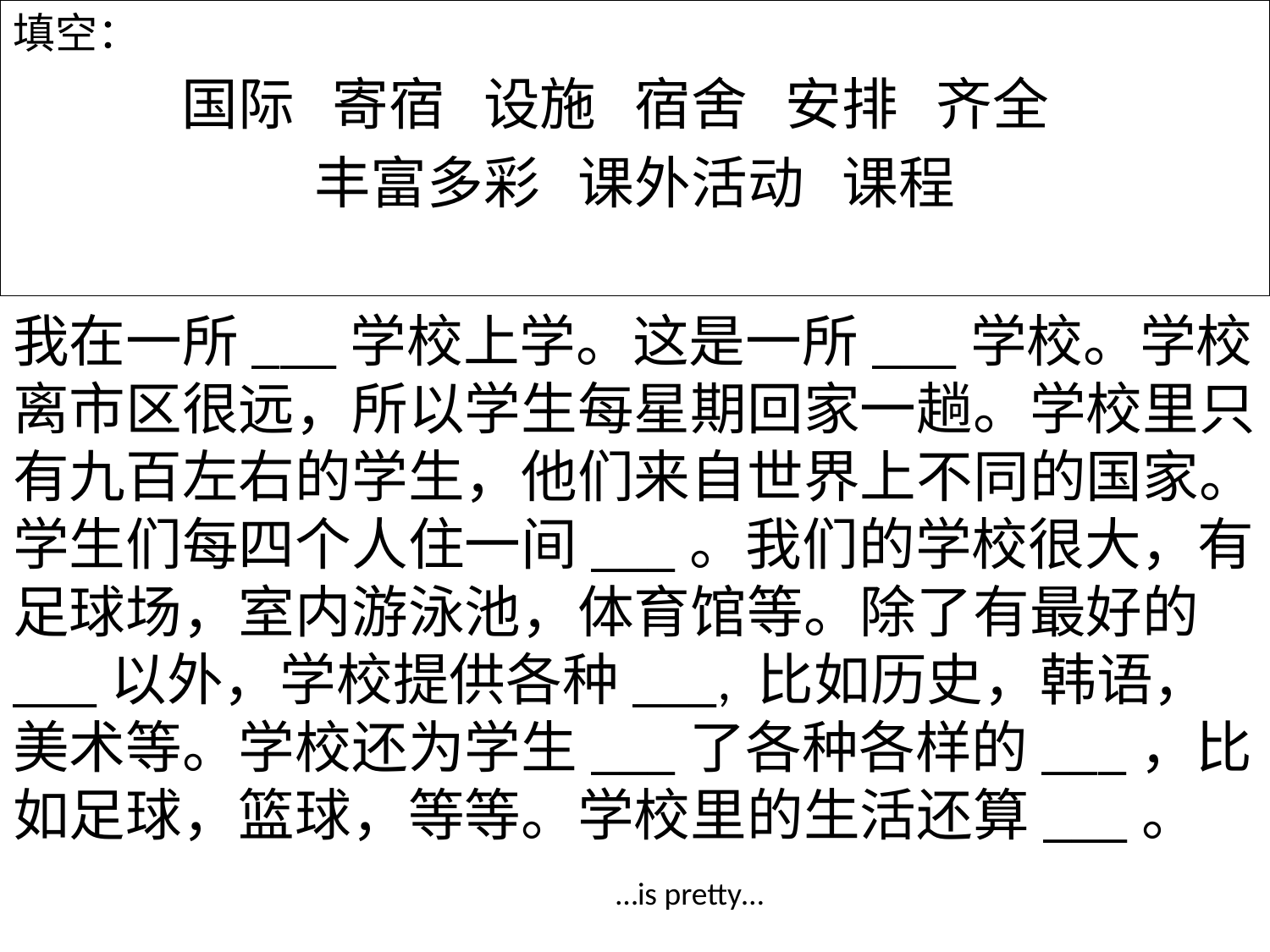

填空：
国际   寄宿   设施   宿舍   安排   齐全
丰富多彩   课外活动   课程

我在一所___学校上学。这是一所___学校。学校离市区很远，所以学生每星期回家一趟。学校里只有九百左右的学生，他们来自世界上不同的国家。学生们每四个人住一间___。我们的学校很大，有足球场，室内游泳池，体育馆等。除了有最好的___以外，学校提供各种___, 比如历史，韩语，美术等。学校还为学生___了各种各样的___，比如足球，篮球，等等。学校里的生活还算___。
…is pretty…